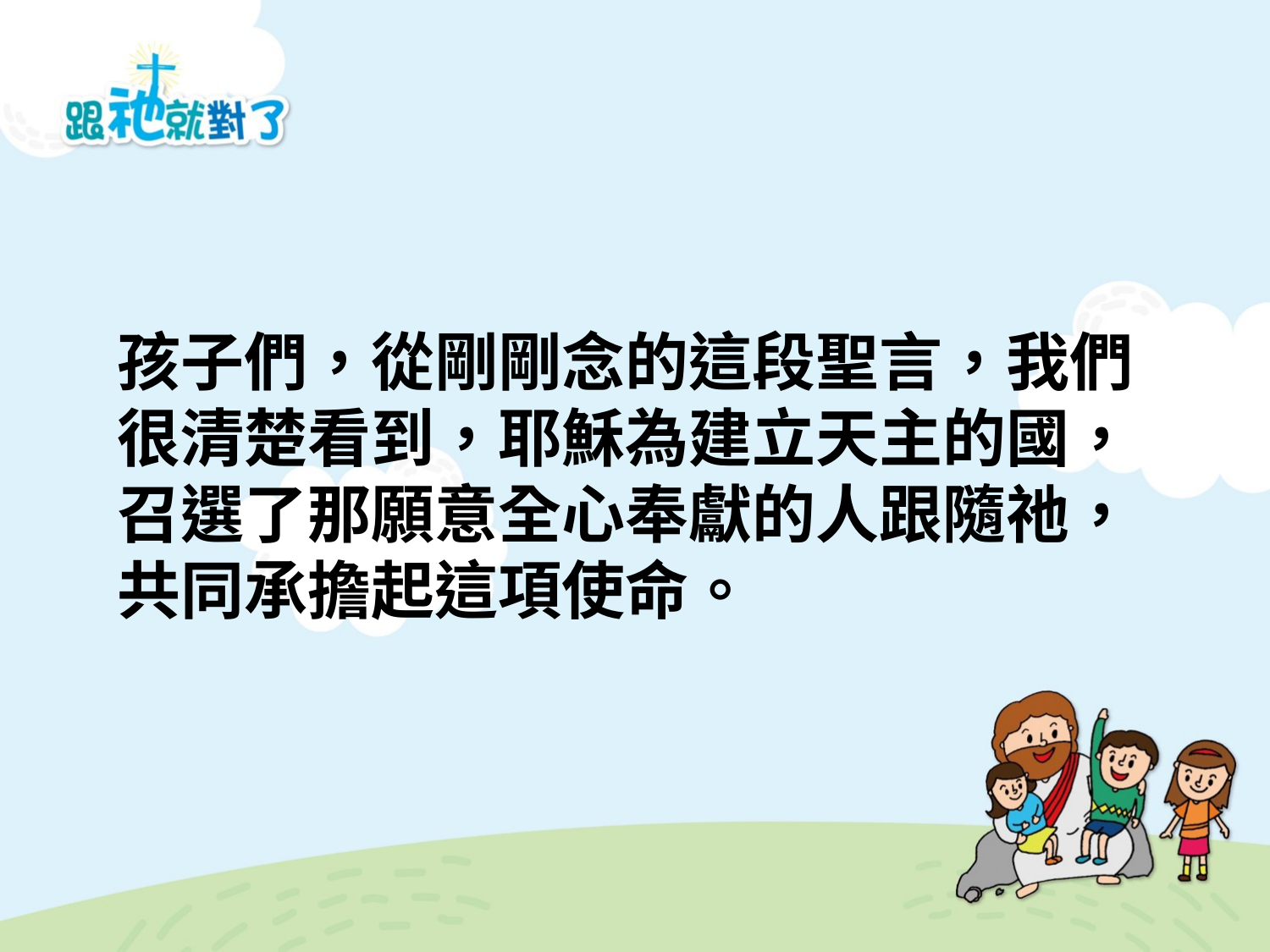

孩子們，從剛剛念的這段聖言，我們很清楚看到，耶穌為建立天主的國，召選了那願意全心奉獻的人跟隨祂，共同承擔起這項使命。